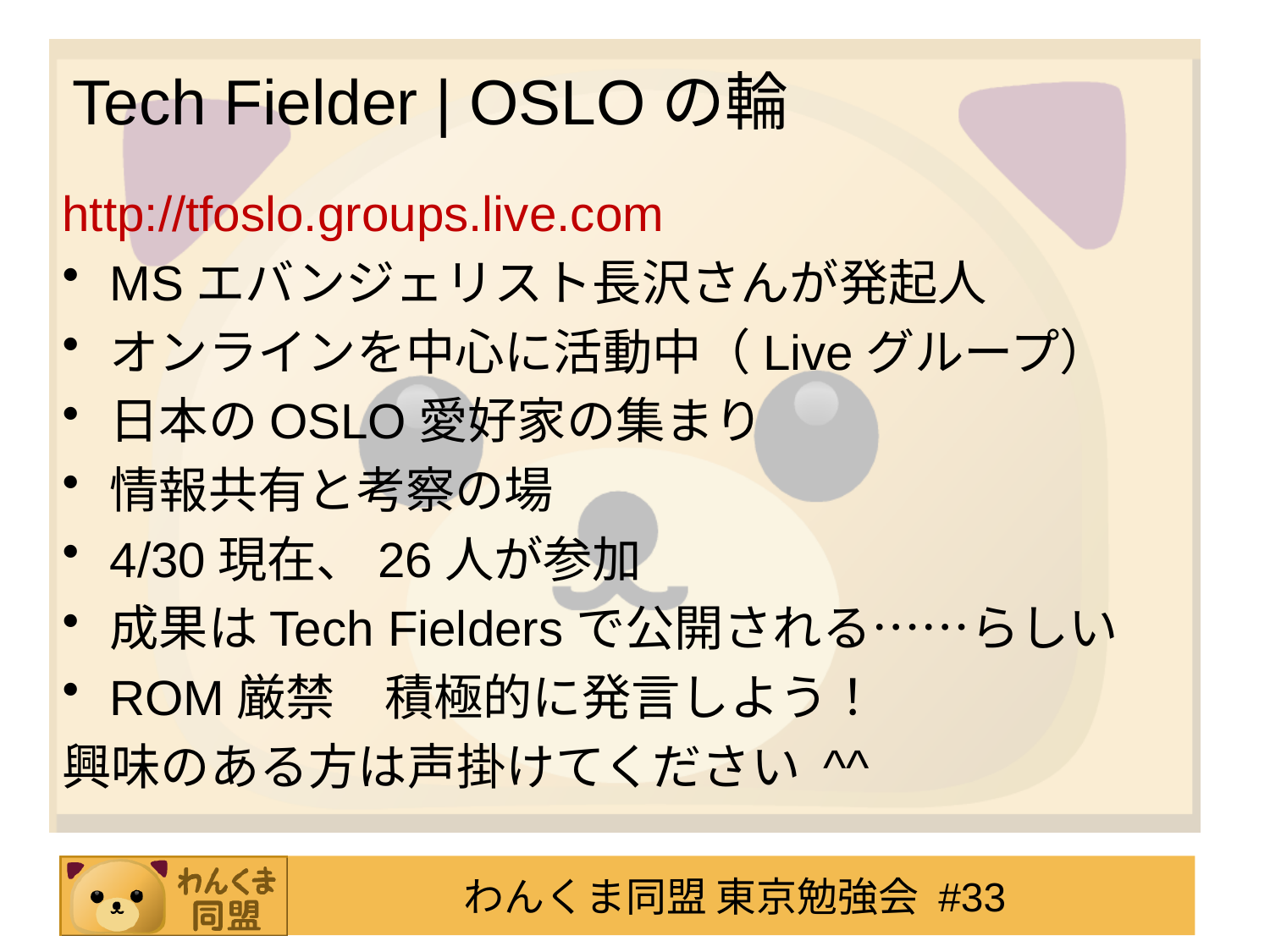

# Tech Fielder | OSLOの輪
http://tfoslo.groups.live.com
MSエバンジェリスト長沢さんが発起人
オンラインを中心に活動中（Liveグループ）
日本のOSLO愛好家の集まり
情報共有と考察の場
4/30現在、26人が参加
成果はTech Fieldersで公開される……らしい
ROM厳禁　積極的に発言しよう！
興味のある方は声掛けてください ^^